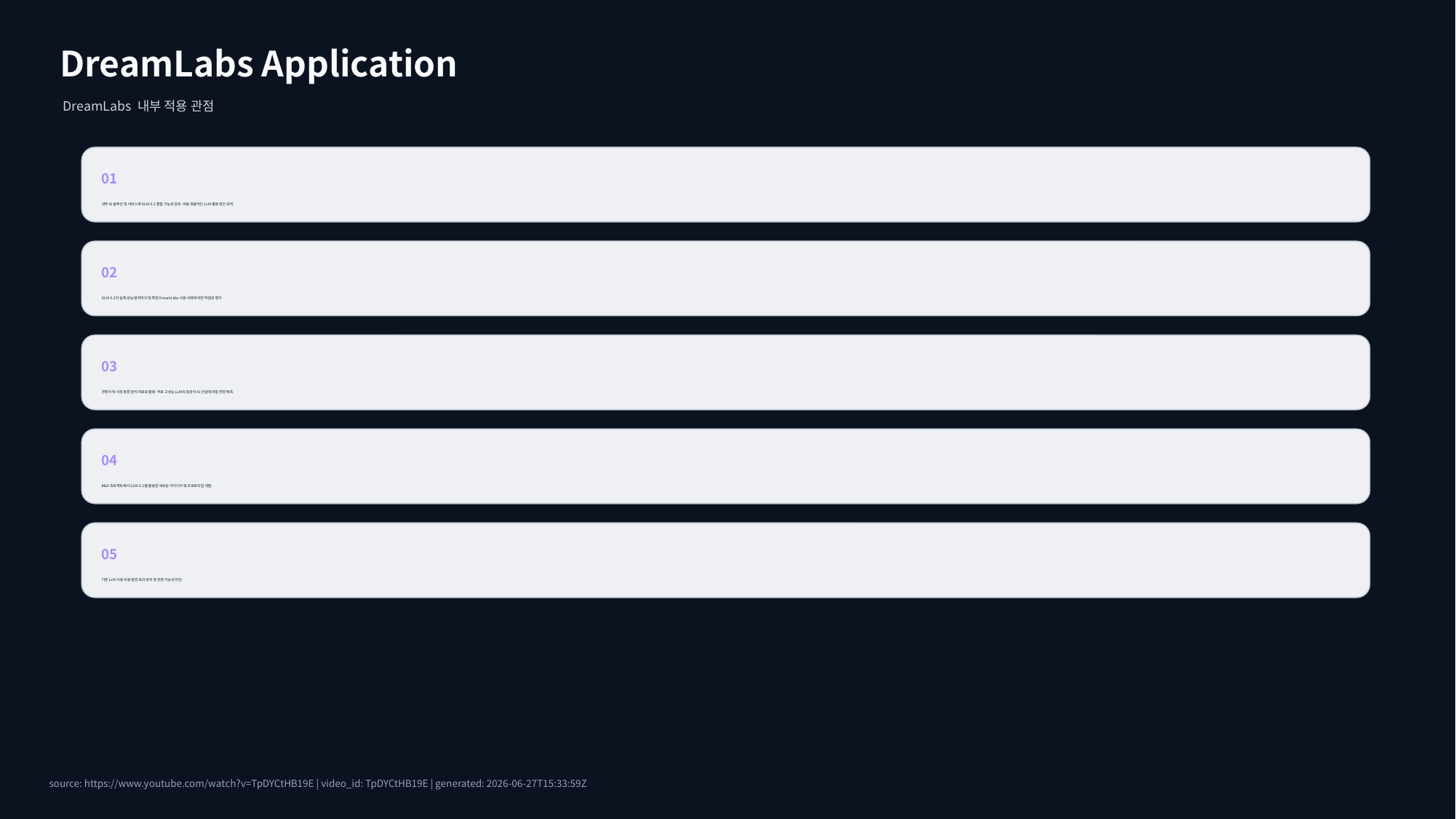

DreamLabs Application
DreamLabs 내부 적용 관점

01
내부 AI 솔루션 및 서비스에 GLM-5.2 통합 가능성 검토: 비용 효율적인 LLM 활용 방안 모색.

02
GLM-5.2의 실제 성능 벤치마크 및 특정 DreamLabs 사용 사례에 대한 적합성 평가.

03
경쟁사 및 시장 동향 분석 자료로 활용: 무료 고성능 LLM의 등장이 AI 산업에 미칠 영향 예측.

04
R&D 프로젝트에서 GLM-5.2를 활용한 새로운 아이디어 및 프로토타입 개발.

05
기존 LLM 사용 비용 절감 효과 분석 및 전환 가능성 타진.
source: https://www.youtube.com/watch?v=TpDYCtHB19E | video_id: TpDYCtHB19E | generated: 2026-06-27T15:33:59Z